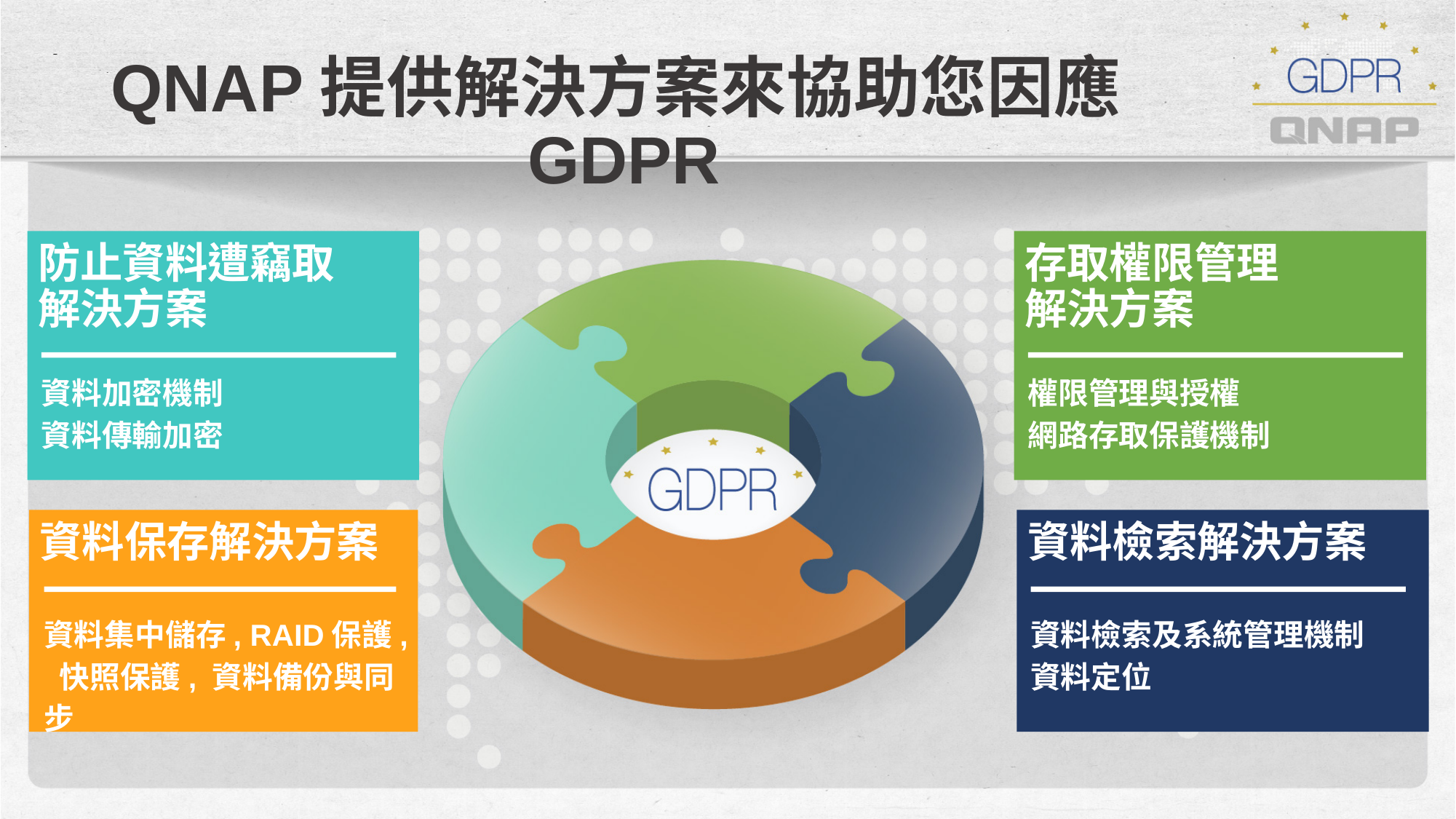

QNAP提供解決方案來協助您因應GDPR
防止資料遭竊取
解決方案
存取權限管理
解決方案

資料加密機制
資料傳輸加密
權限管理與授權
網路存取保護機制
資料保存解決方案
資料檢索解決方案

資料集中儲存, RAID保護, 快照保護, 資料備份與同步
資料檢索及系統管理機制
資料定位